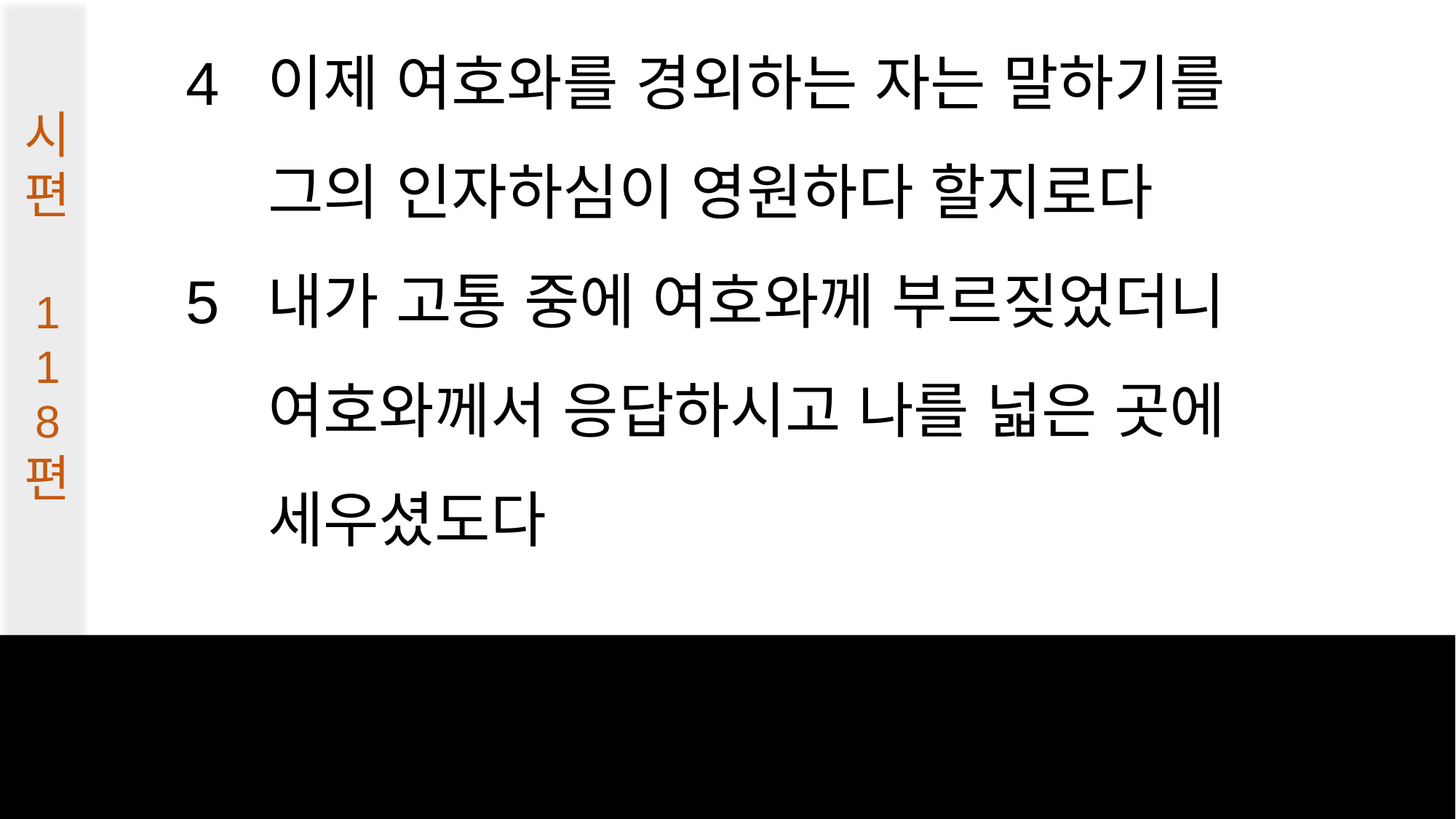

4  이제 여호와를 경외하는 자는 말하기를
    그의 인자하심이 영원하다 할지로다
5  내가 고통 중에 여호와께 부르짖었더니
    여호와께서 응답하시고 나를 넓은 곳에
    세우셨도다
시편

1
1
8
편